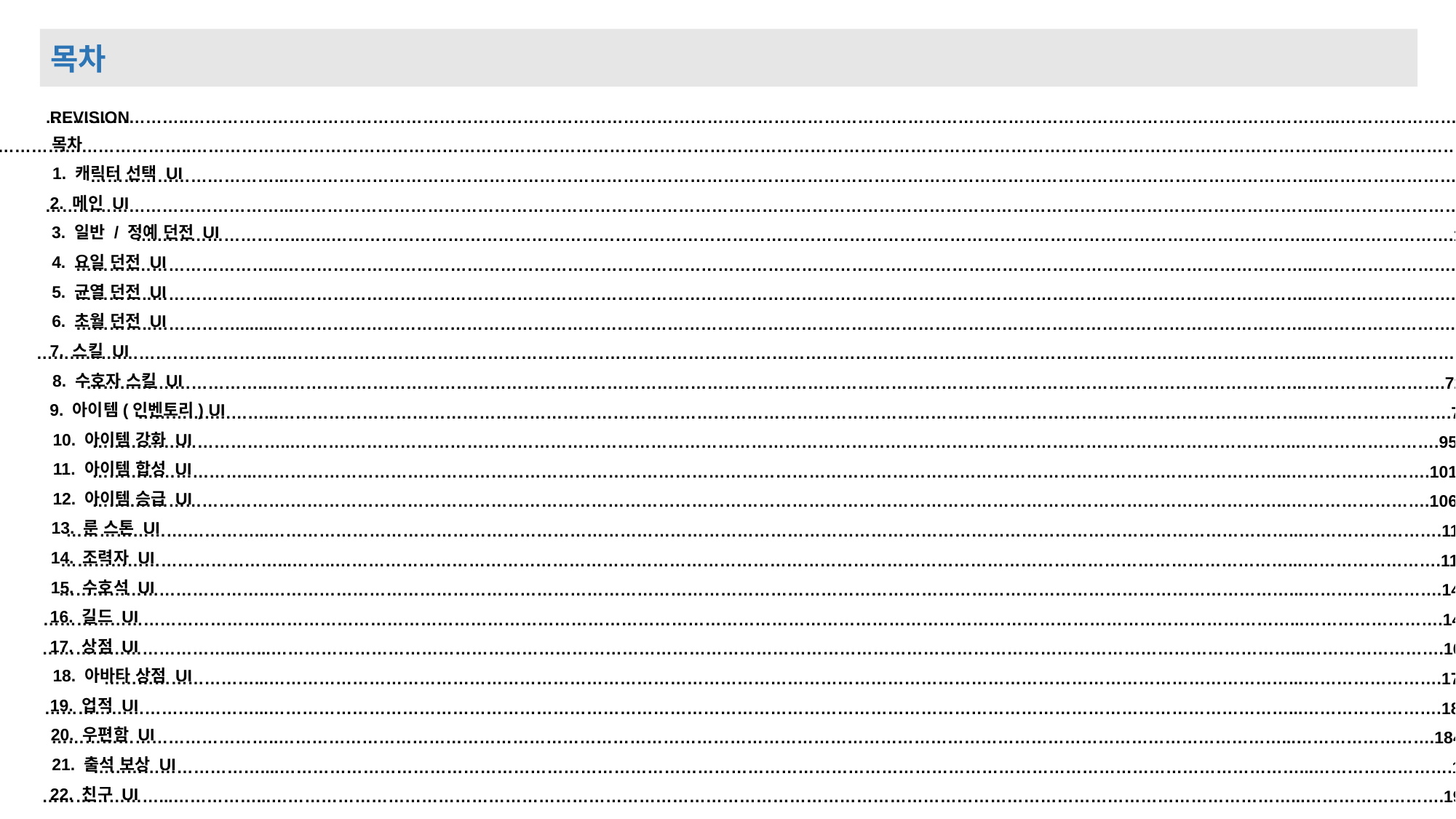

목차
REVISION
……………………..……………………………………………………………………………………………………………………………………………………………………………………...…………………….1
목차
……………………………..……………………………………………………………………………………………………………………………………………………………………………………...…………………….2
1. 캐릭터 선택 UI
……………………………...…………………………………………………………………………………………………………………………………………………………………...…………………….3
2. 메인 UI
……………………………………...…………………………………………………………………………………………………………………………………………………………………...…………………….11
3. 일반 / 정예 던전 UI
….……………………...…..…………………………………………………………………………………………………………………………………………………………...…………………….13
4. 요일 던전 UI
………..……………………...…………………………………………………………………………………………………………………………………………………………………...…………………….27
5. 균열 던전 UI
…………..…………………...…………………………………………………………………………………………………………………………………………………………………...…………………….36
6. 초월 던전 UI
…………..……………..........…………………………………………………………………………………………………………………………………………………………………...…………………….42
7. 스킬 UI
…….…..….………………………...…………………………………………………………………………………………………………………………………………………………………...…………………….53
8. 수호자 스킬 UI
…………….……………...…………………………………………………………………………………………………………………………………………………………………...…………………….72
9. 아이템(인벤토리) UI
………….….……...…………………………………………………………………………………………………………………………………………………………………...…………………….77
10. 아이템 강화 UI
……….……………………...……….……………………………………………………………………………………………………………………………………………………...…………………….95
11. 아이템 합성 UI
………………………...…………………………………………………………………………………………………………………………………………………………………...…………………….101
12. 아이템 승급 UI
……..……………………….……………………………………………………………………………………………………………………………………………………………...…………………….106
13. 룬 스톤 UI
………………….…………...…………………………………………………………………………………………………………………………………………………………………...…………………….110
14. 조력자 UI
…………………………………...……..………………………………………………………………………………………………………………………………………………………...…………………….117
15. 수호석 UI
………………………………..…………………………………………………………………………………………………………………………………………………………………...…………………….142
16. 길드 UI
…………………………………..…………………………………………………………………………………………………………………………………………………………………...…………………….147
17. 상점 UI
……………………………...…...…………………………………………………………………………………………………………………………………………………………………...…………………….168
18. 아바타 상점 UI
………………………...…………………………………………………………………………………………………………………………………………………………………...…………………….178
19. 업적 UI
………………………..………...…………………………………………………………………………………………………………………………………………………………………...…………………….181
20. 우편함 UI
…………………………………..………………………………………………………………………………………………………………………………………………………………...…………………….184
21. 출석 보상 UI
…………………………....…………………………………………………………………………………………………………………………………………………………………...…………………….190
22. 친구 UI
…………………...……………...…………………………………………………………………………………………………………………………………………………………………...…………………….197